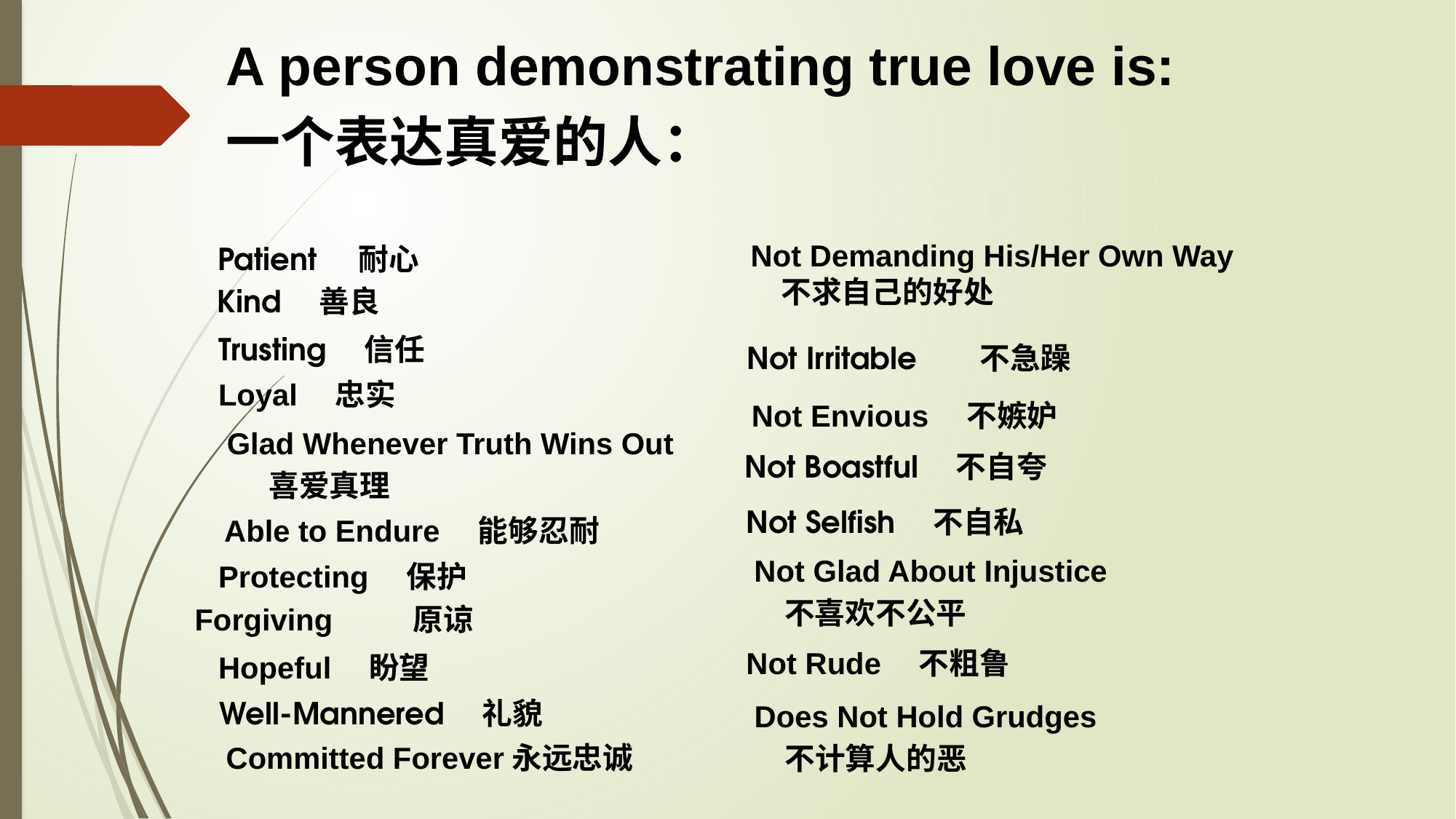

A person demonstrating true love is:
一个表达真爱的人：
Not Demanding His/Her Own Way
　不求自己的好处
Patient    耐心
Kind　善良
Trusting　信任
Not Irritable   　不急躁
Loyal　忠实
Not Envious　不嫉妒
Glad Whenever Truth Wins Out
     喜爱真理
Not Boastful　不自夸
Not Selfish　不自私
Able to Endure　能够忍耐
Not Glad About Injustice
　不喜欢不公平
Protecting　保护
Forgiving	原谅
Not Rude　不粗鲁
Hopeful　盼望
Well-Mannered　礼貌
Does Not Hold Grudges
　不计算人的恶
Committed Forever永远忠诚